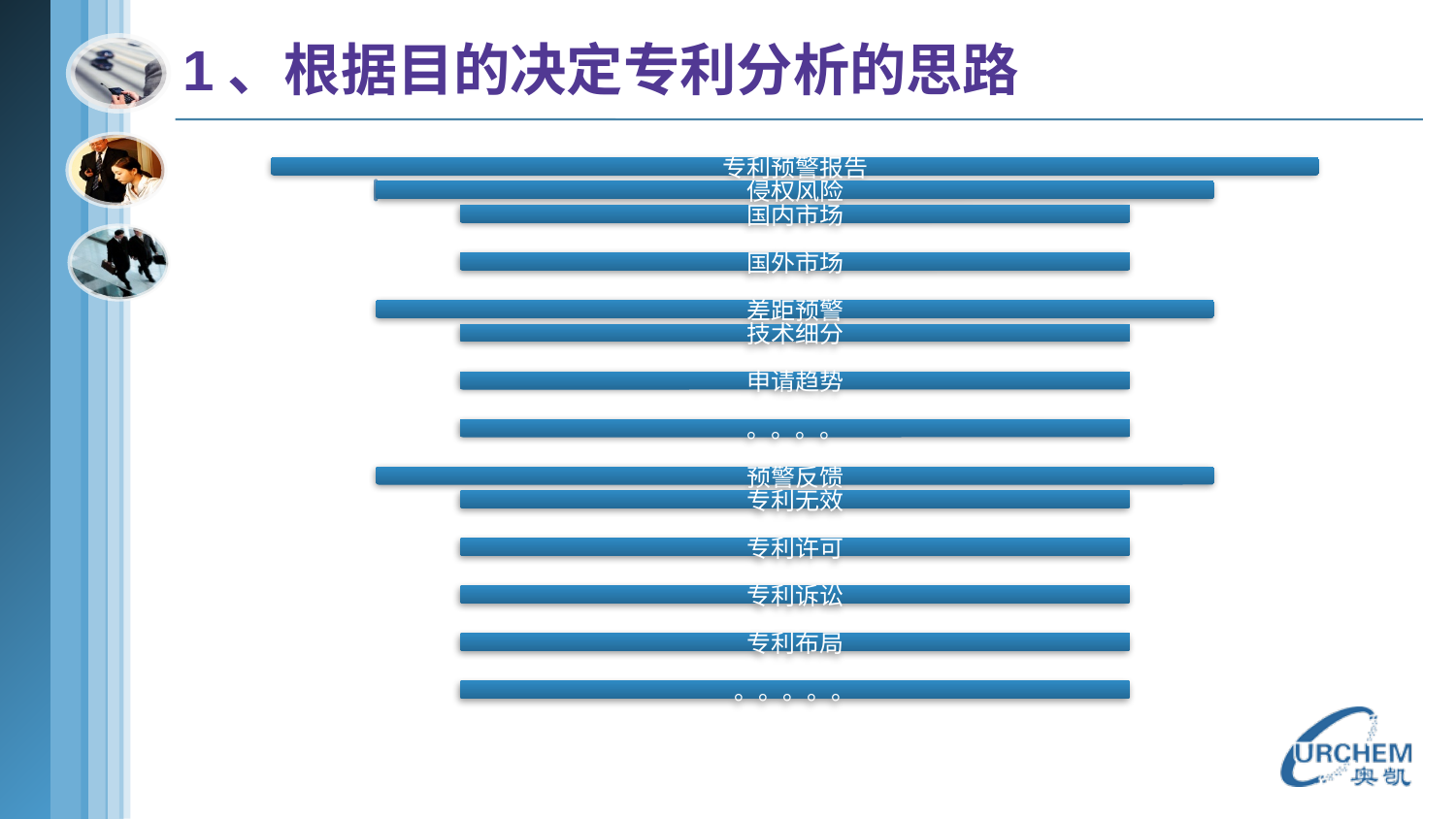

# 1、根据目的决定专利分析的思路
专利预警报告
侵权风险
国内市场
国外市场
差距预警
技术细分
申请趋势
。。。。
预警反馈
专利无效
专利许可
专利诉讼
专利布局
。。。。。